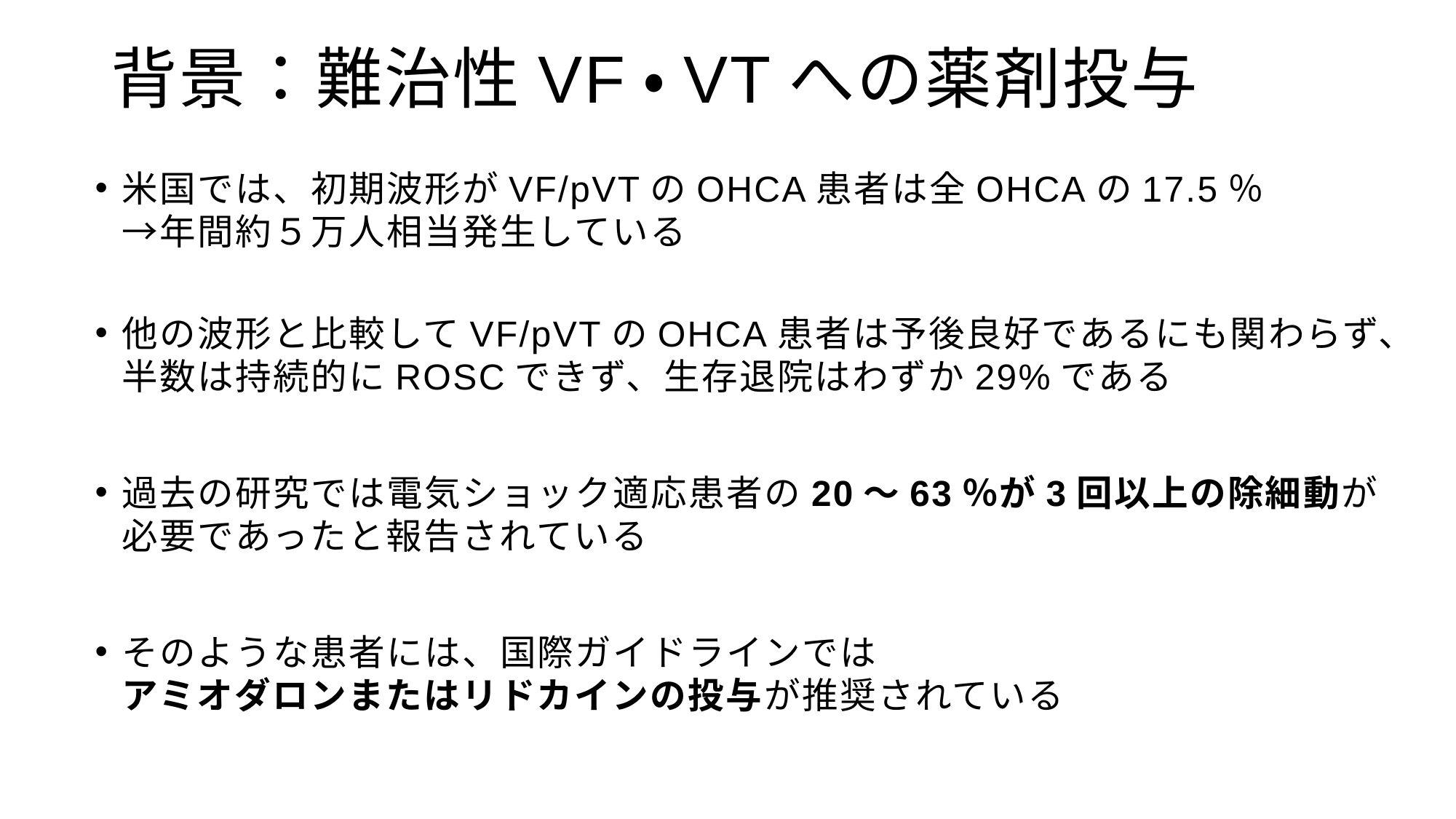

# 背景：難治性VF・VTへの薬剤投与
米国では、初期波形がVF/pVTのOHCA患者は全OHCAの17.5％
→年間約５万人相当発生している
他の波形と比較してVF/pVTのOHCA患者は予後良好であるにも関わらず、
半数は持続的にROSCできず、生存退院はわずか29%である

過去の研究では電気ショック適応患者の20～63％が3回以上の除細動が
必要であったと報告されている

そのような患者には、国際ガイドラインでは
アミオダロンまたはリドカインの投与が推奨されている